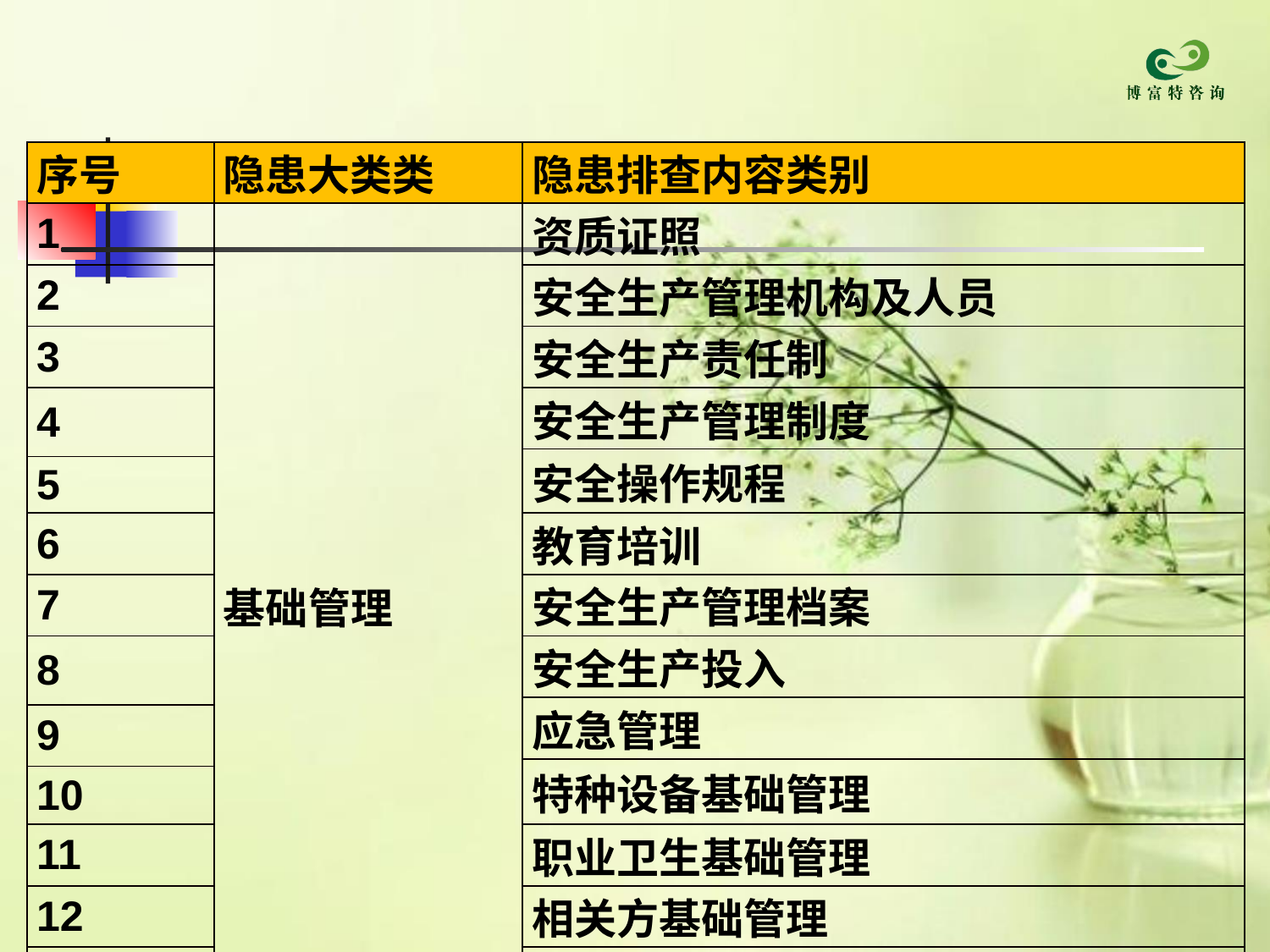

| 序号 | 隐患大类类 | 隐患排查内容类别 |
| --- | --- | --- |
| 1 | 基础管理 | 资质证照 |
| 2 |  | 安全生产管理机构及人员 |
| 3 |  | 安全生产责任制 |
| 4 |  | 安全生产管理制度 |
|  |  | 安全操作规程 |
| 5 |  |  |
| 6 |  | 教育培训 |
| 7 |  | 安全生产管理档案 |
| 8 |  | 安全生产投入 |
|  |  | 应急管理 |
| 9 |  |  |
|  |  | 特种设备基础管理 |
| 10 |  |  |
| 11 |  | 职业卫生基础管理 |
| 12 |  | 相关方基础管理 |
| 13 |  | 其他基础管理 |